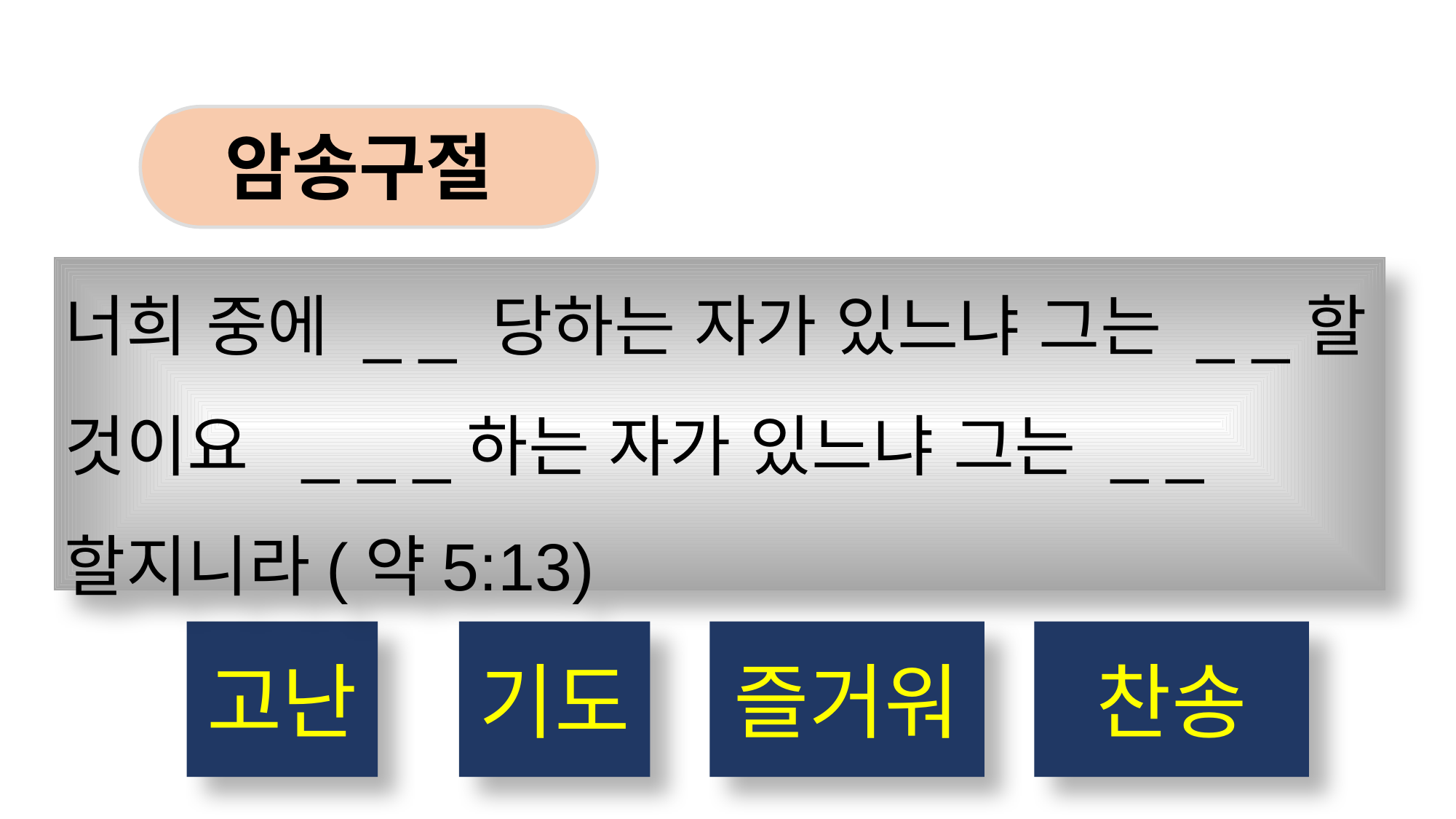

암송구절
너희 중에 _ _ 당하는 자가 있느냐 그는 _ _할 것이요  _ _ _하는 자가 있느냐 그는 _ _할지니라(약5:13)
고난
기도
즐거워
찬송